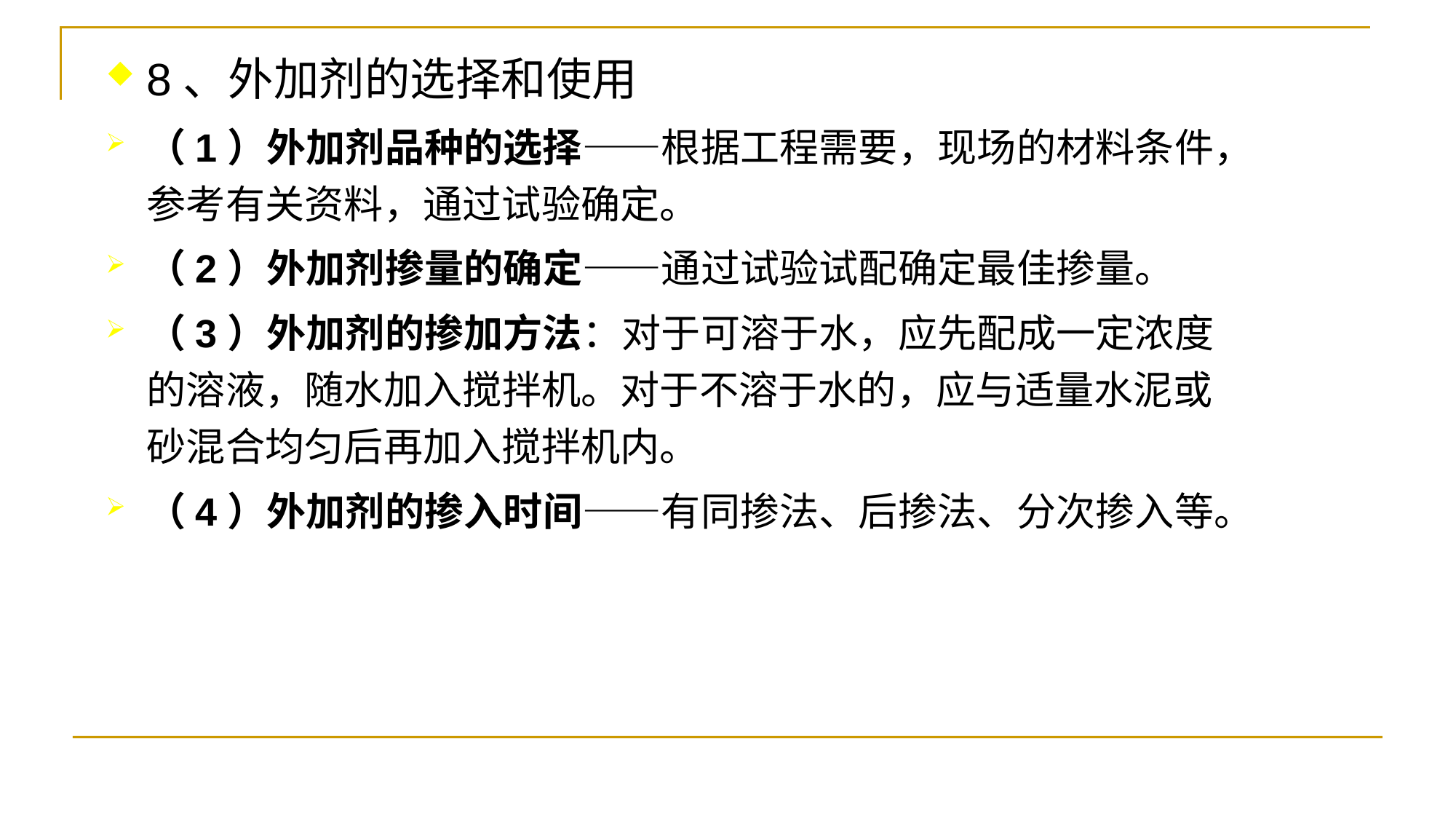

8、外加剂的选择和使用
（1）外加剂品种的选择——根据工程需要，现场的材料条件，参考有关资料，通过试验确定。
（2）外加剂掺量的确定——通过试验试配确定最佳掺量。
（3）外加剂的掺加方法：对于可溶于水，应先配成一定浓度的溶液，随水加入搅拌机。对于不溶于水的，应与适量水泥或砂混合均匀后再加入搅拌机内。
（4）外加剂的掺入时间——有同掺法、后掺法、分次掺入等。